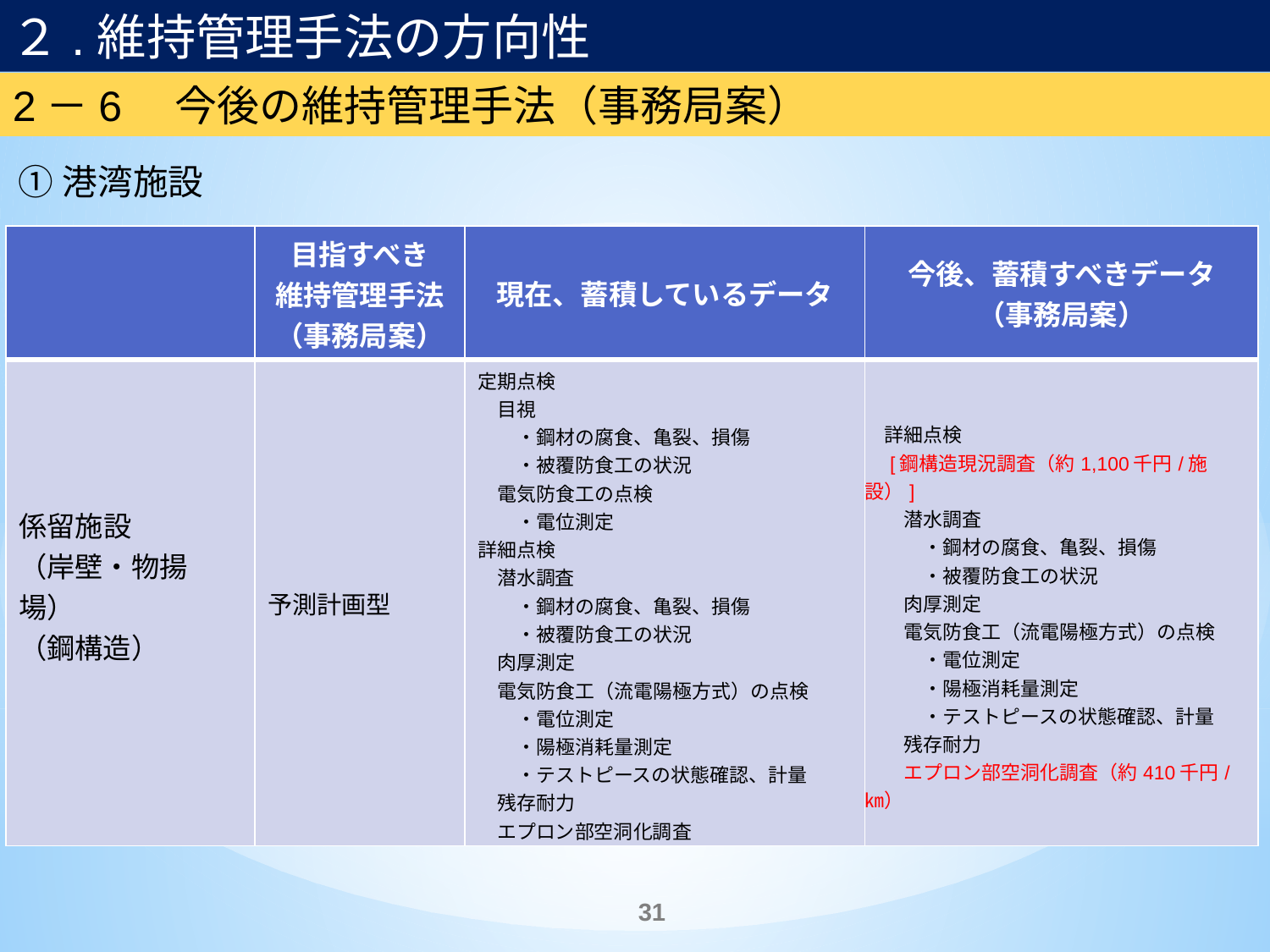

２.維持管理手法の方向性
2－6　今後の維持管理手法（事務局案）
①港湾施設
|  | 目指すべき 維持管理手法 （事務局案） | 現在、蓄積しているデータ | 今後、蓄積すべきデータ （事務局案） |
| --- | --- | --- | --- |
| 係留施設 （岸壁・物揚場） （鋼構造） | 予測計画型 | 定期点検 　目視 　　・鋼材の腐食、亀裂、損傷 　　・被覆防食工の状況 　電気防食工の点検 　　・電位測定 詳細点検 　潜水調査 　　・鋼材の腐食、亀裂、損傷 　　・被覆防食工の状況 　肉厚測定 　電気防食工（流電陽極方式）の点検 　　・電位測定 　　・陽極消耗量測定 　　・テストピースの状態確認、計量 　残存耐力 　エプロン部空洞化調査 | 詳細点検 　[鋼構造現況調査（約1,100千円/施設）]　 　　潜水調査 　　　・鋼材の腐食、亀裂、損傷 　　　・被覆防食工の状況 　　肉厚測定 　　電気防食工（流電陽極方式）の点検 　　　・電位測定 　　　・陽極消耗量測定 　　　・テストピースの状態確認、計量 　　残存耐力 　　エプロン部空洞化調査（約410千円/㎞） |
31